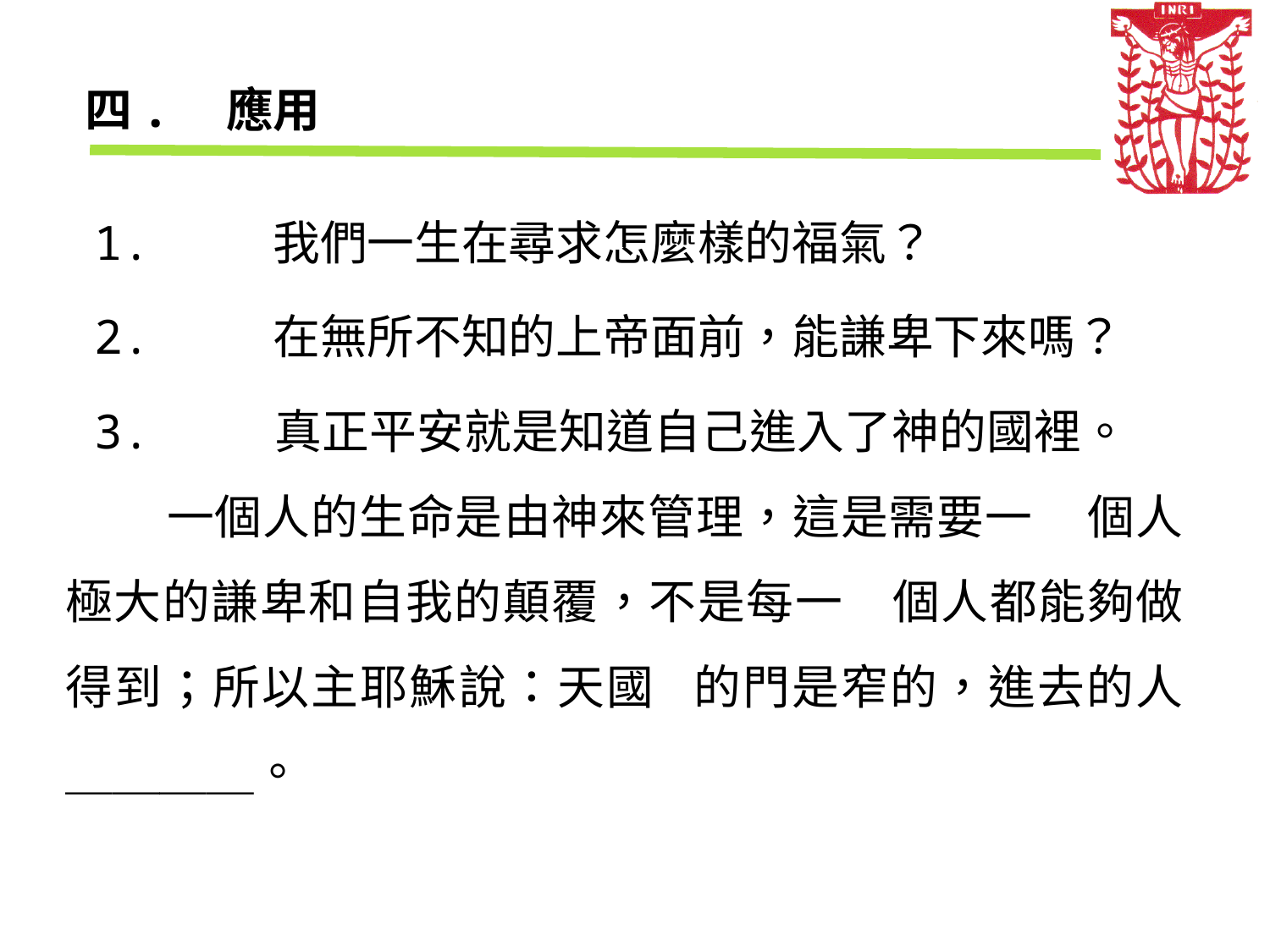

四.　應用

 1.    我們一生在尋求怎麼樣的福氣？
 2.    在無所不知的上帝面前，能謙卑下來嗎？
 3.    真正平安就是知道自己進入了神的國裡。      	一個人的生命是由神來管理，這是需要一	個人極大的謙卑和自我的顛覆，不是每一	個人都能夠做得到；所以主耶穌說：天國	的門是窄的，進去的人＿＿＿＿。